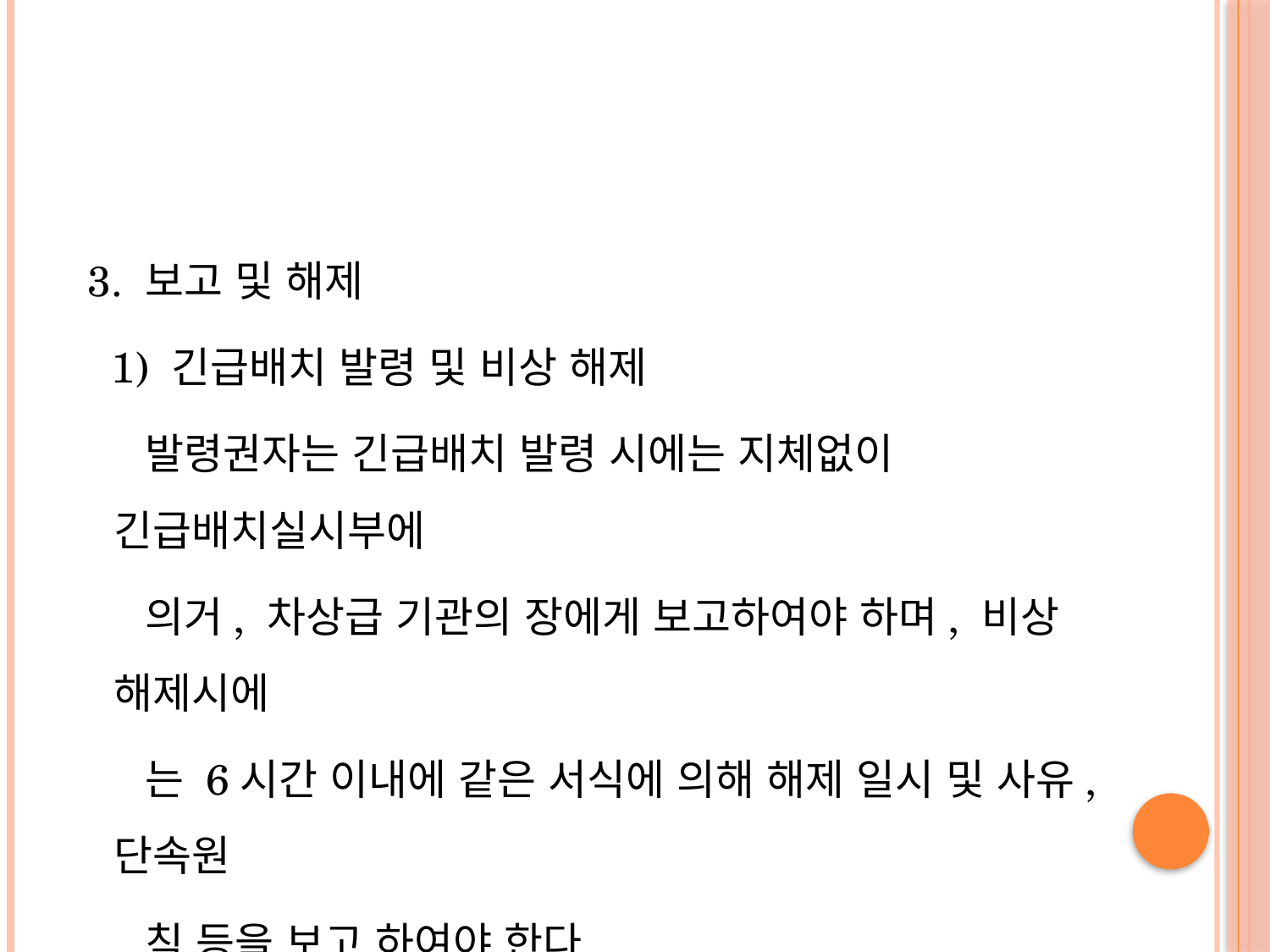

#
 3. 보고 및 해제
   1) 긴급배치 발령 및 비상 해제
     발령권자는 긴급배치 발령 시에는 지체없이 긴급배치실시부에
     의거, 차상급 기관의 장에게 보고하여야 하며, 비상 해제시에
     는 6시간 이내에 같은 서식에 의해 해제 일시 및 사유, 단속원
     칙 등을 보고 하여야 한다